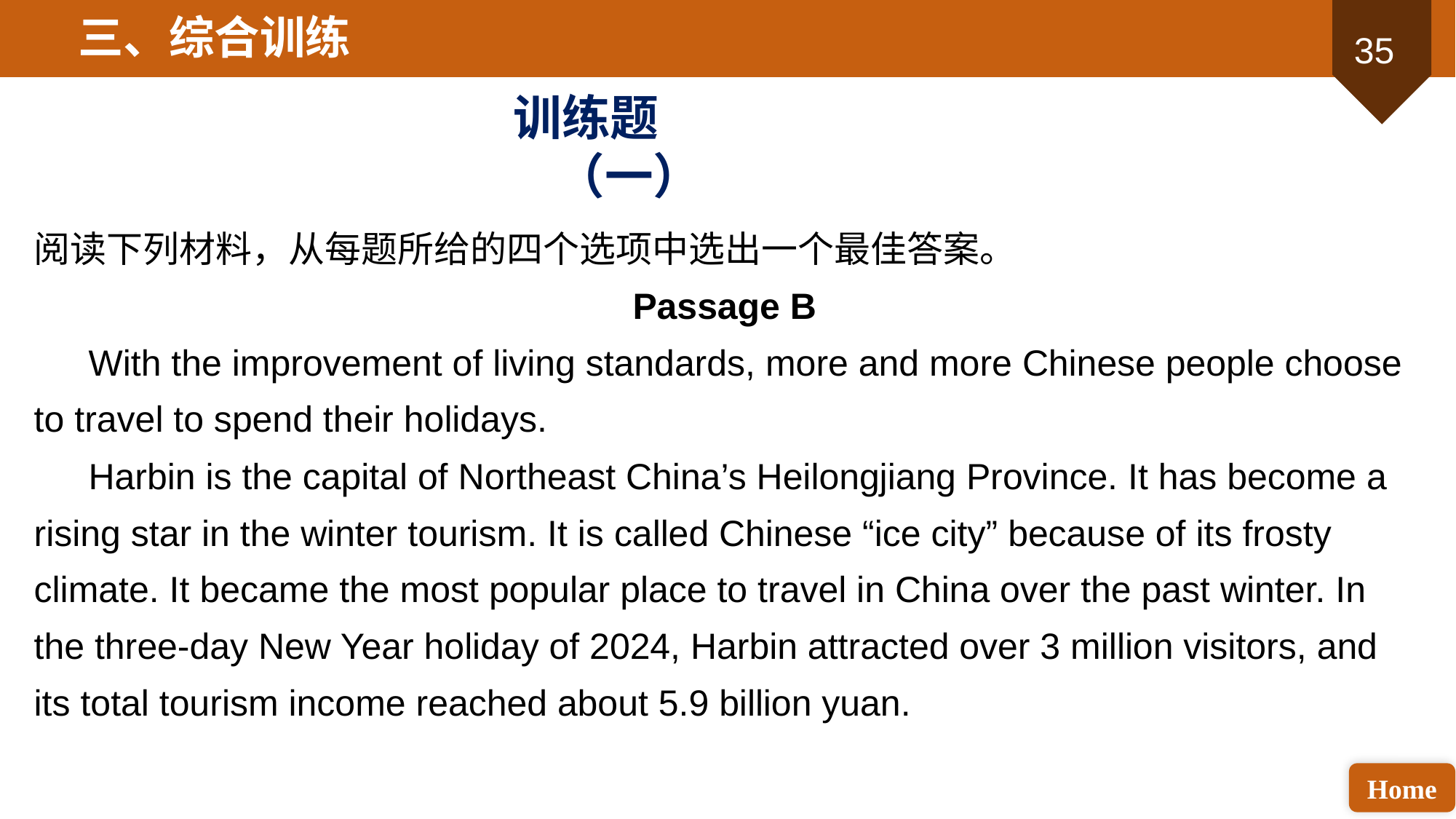

三、综合训练
训练题（一）
阅读下列材料，从每题所给的四个选项中选出一个最佳答案。
Passage B
With the improvement of living standards, more and more Chinese people choose to travel to spend their holidays.
Harbin is the capital of Northeast China’s Heilongjiang Province. It has become a rising star in the winter tourism. It is called Chinese “ice city” because of its frosty climate. It became the most popular place to travel in China over the past winter. In the three-day New Year holiday of 2024, Harbin attracted over 3 million visitors, and its total tourism income reached about 5.9 billion yuan.